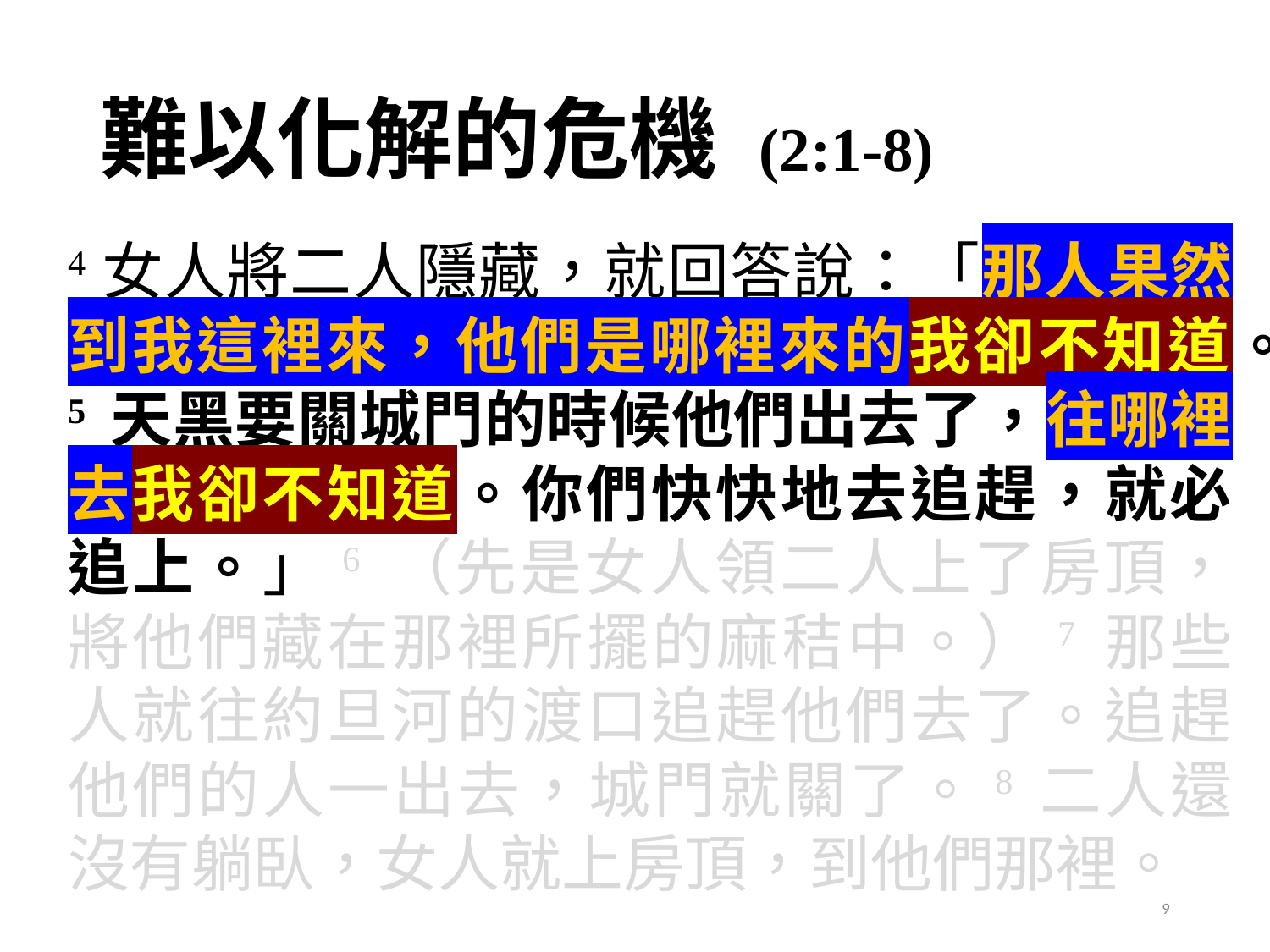

# 難以化解的危機 (2:1-8)
4女人將二人隱藏，就回答說：「那人果然到我這裡來，他們是哪裡來的我卻不知道。5 天黑要關城門的時候他們出去了，往哪裡去我卻不知道。你們快快地去追趕，就必追上。」6 （先是女人領二人上了房頂，將他們藏在那裡所擺的麻秸中。）7 那些人就往約旦河的渡口追趕他們去了。追趕他們的人一出去，城門就關了。8 二人還沒有躺臥，女人就上房頂，到他們那裡。
9